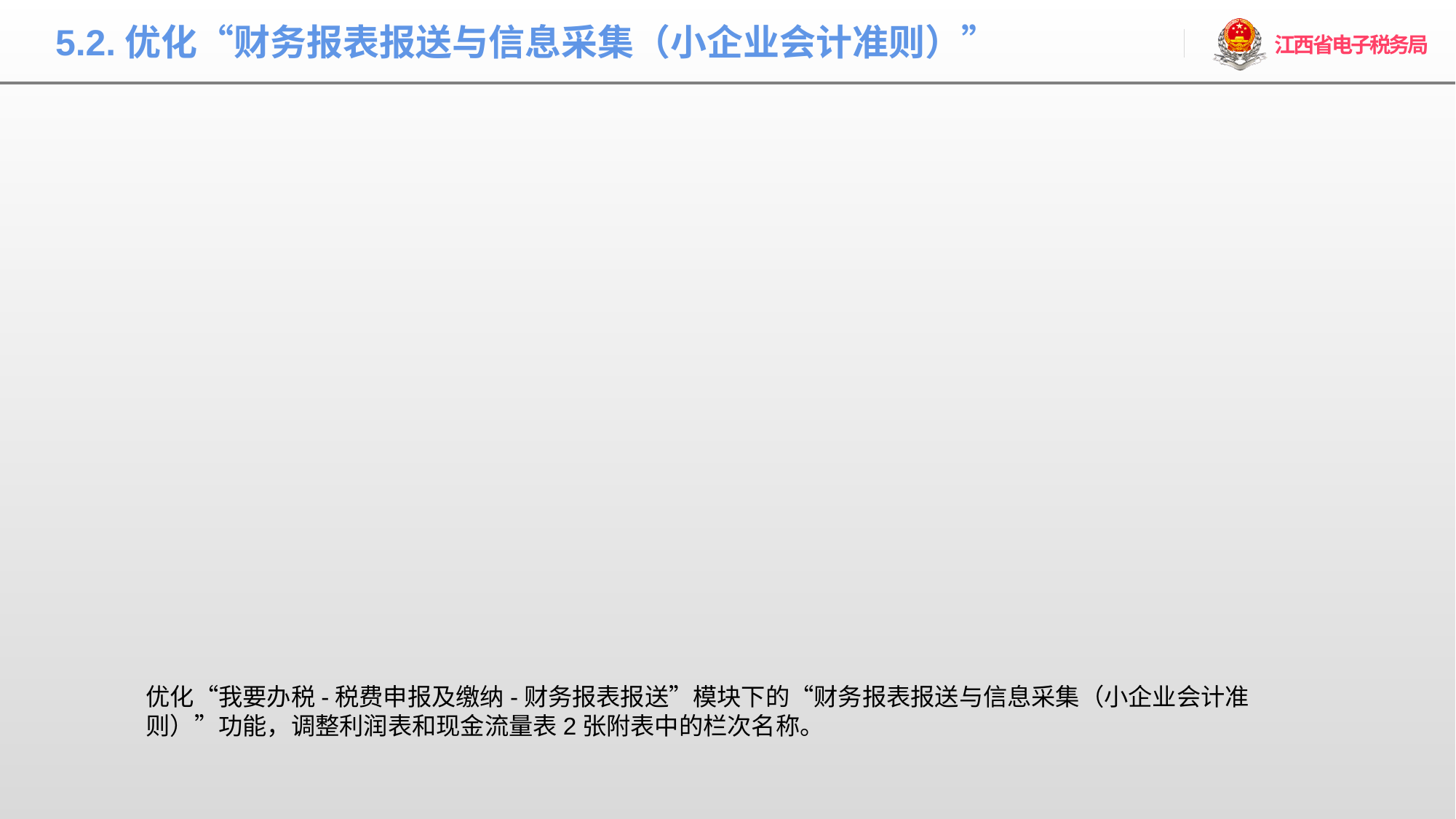

5.2.优化“财务报表报送与信息采集（小企业会计准则）”

优化“我要办税-税费申报及缴纳-财务报表报送”模块下的“财务报表报送与信息采集（小企业会计准则）”功能，调整利润表和现金流量表2张附表中的栏次名称。